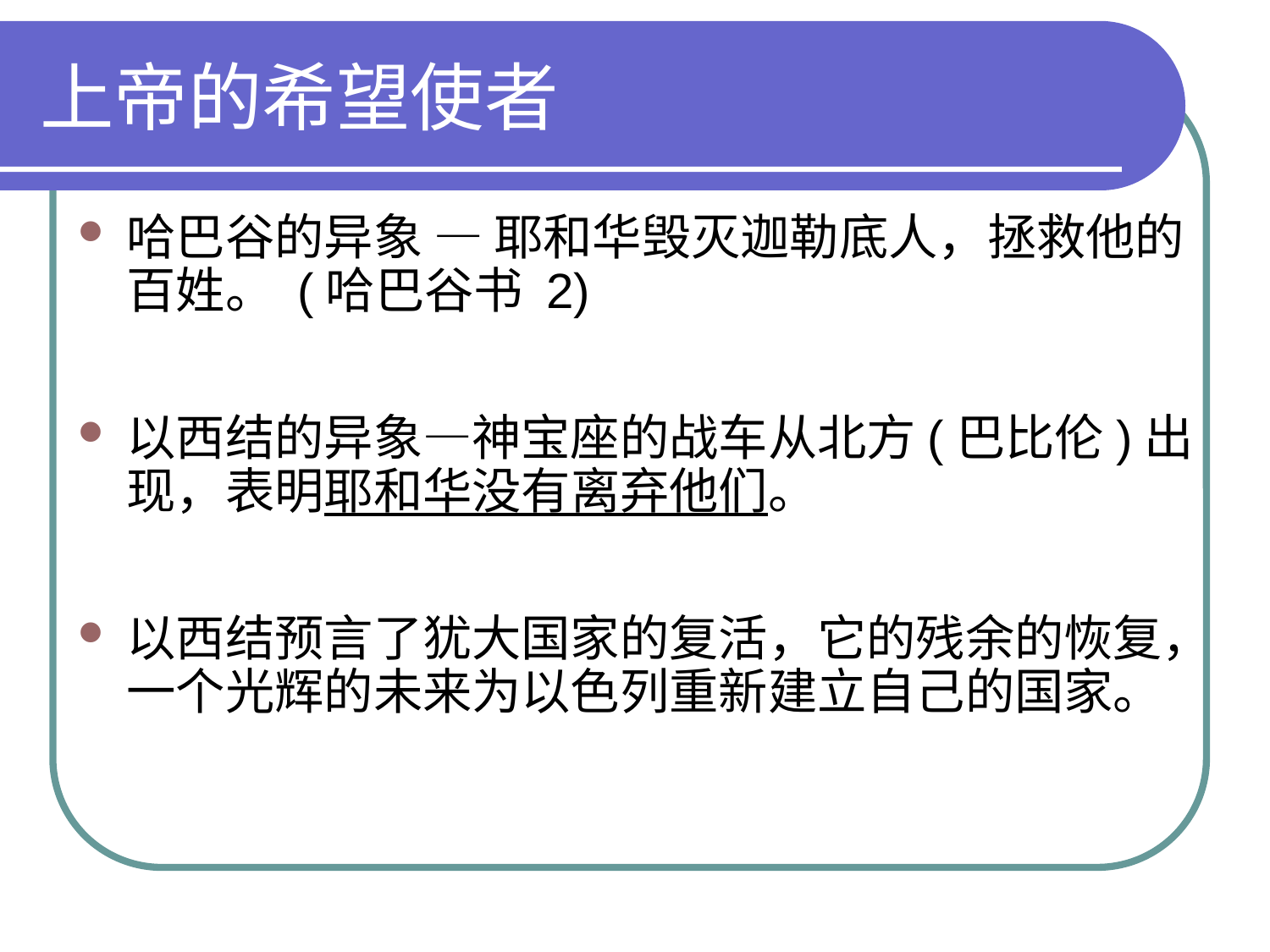

# 上帝的希望使者
哈巴谷的异象 — 耶和华毁灭迦勒底人，拯救他的百姓。 (哈巴谷书 2)

以西结的异象—神宝座的战车从北方(巴比伦)出现，表明耶和华没有离弃他们。

以西结预言了犹大国家的复活，它的残余的恢复，一个光辉的未来为以色列重新建立自己的国家。